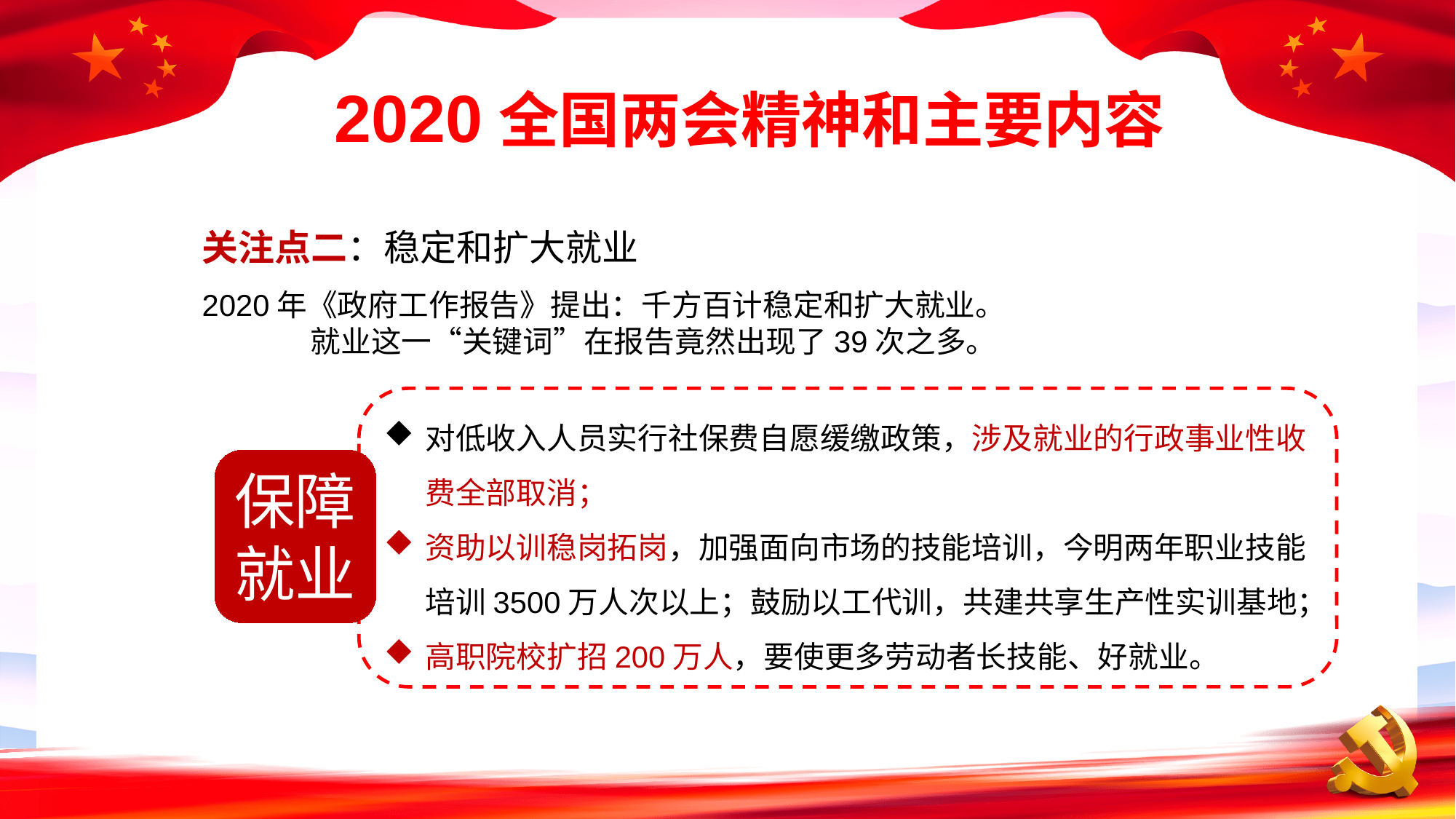

关注点二：稳定和扩大就业
2020年《政府工作报告》提出：千方百计稳定和扩大就业。
               就业这一“关键词”在报告竟然出现了39次之多。
对低收入人员实行社保费自愿缓缴政策，涉及就业的行政事业性收费全部取消；
资助以训稳岗拓岗，加强面向市场的技能培训，今明两年职业技能培训3500万人次以上；鼓励以工代训，共建共享生产性实训基地；
高职院校扩招200万人，要使更多劳动者长技能、好就业。
保障就业